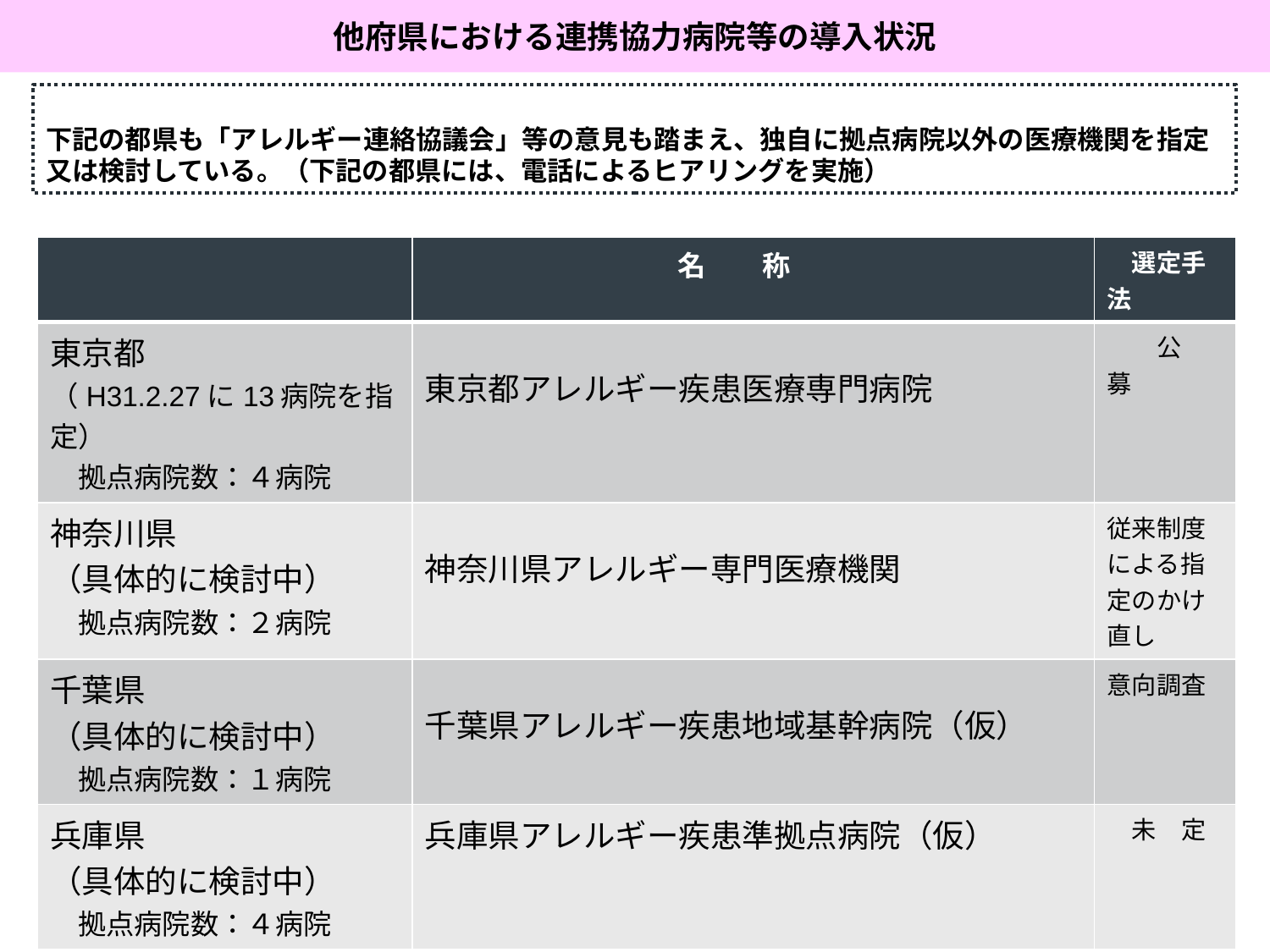

他府県における連携協力病院等の導入状況

下記の都県も「アレルギー連絡協議会」等の意見も踏まえ、独自に拠点病院以外の医療機関を指定又は検討している。（下記の都県には、電話によるヒアリングを実施）

|  | 名　　称 | 選定手法 |
| --- | --- | --- |
| 東京都 （H31.2.27に13病院を指定） 　拠点病院数：４病院 | 東京都アレルギー疾患医療専門病院 | 公　募 |
| 神奈川県 （具体的に検討中） 　拠点病院数：２病院 | 神奈川県アレルギー専門医療機関 | 従来制度による指定のかけ直し |
| 千葉県 （具体的に検討中） 　拠点病院数：１病院 | 千葉県アレルギー疾患地域基幹病院（仮） | 意向調査 |
| 兵庫県 （具体的に検討中） 　拠点病院数：４病院 | 兵庫県アレルギー疾患準拠点病院（仮） | 未　定 |